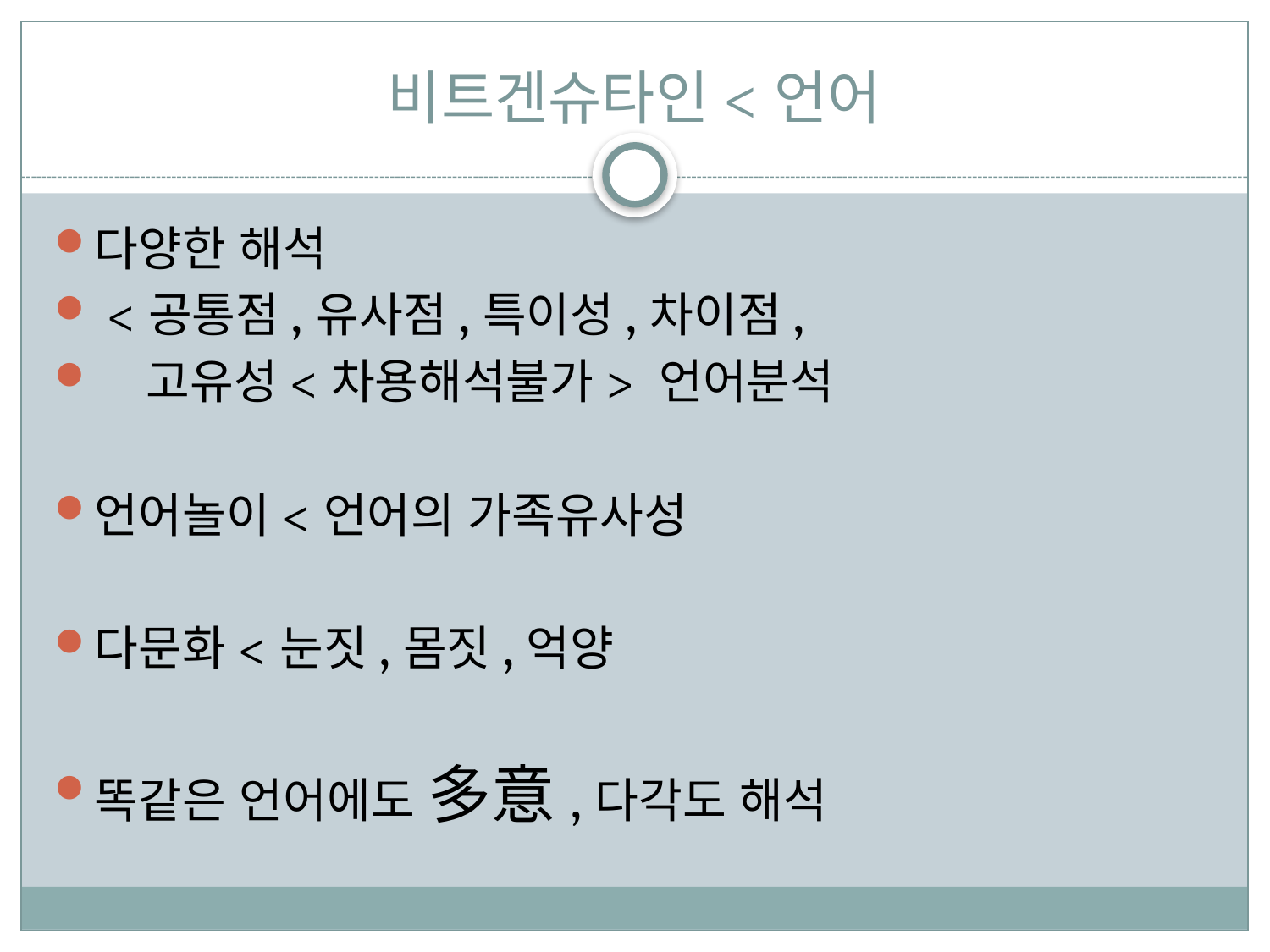

# 비트겐슈타인<언어
다양한 해석
 <공통점,유사점,특이성,차이점,
   고유성<차용해석불가> 언어분석

언어놀이<언어의 가족유사성

다문화<눈짓,몸짓,억양

똑같은 언어에도 多意,다각도 해석